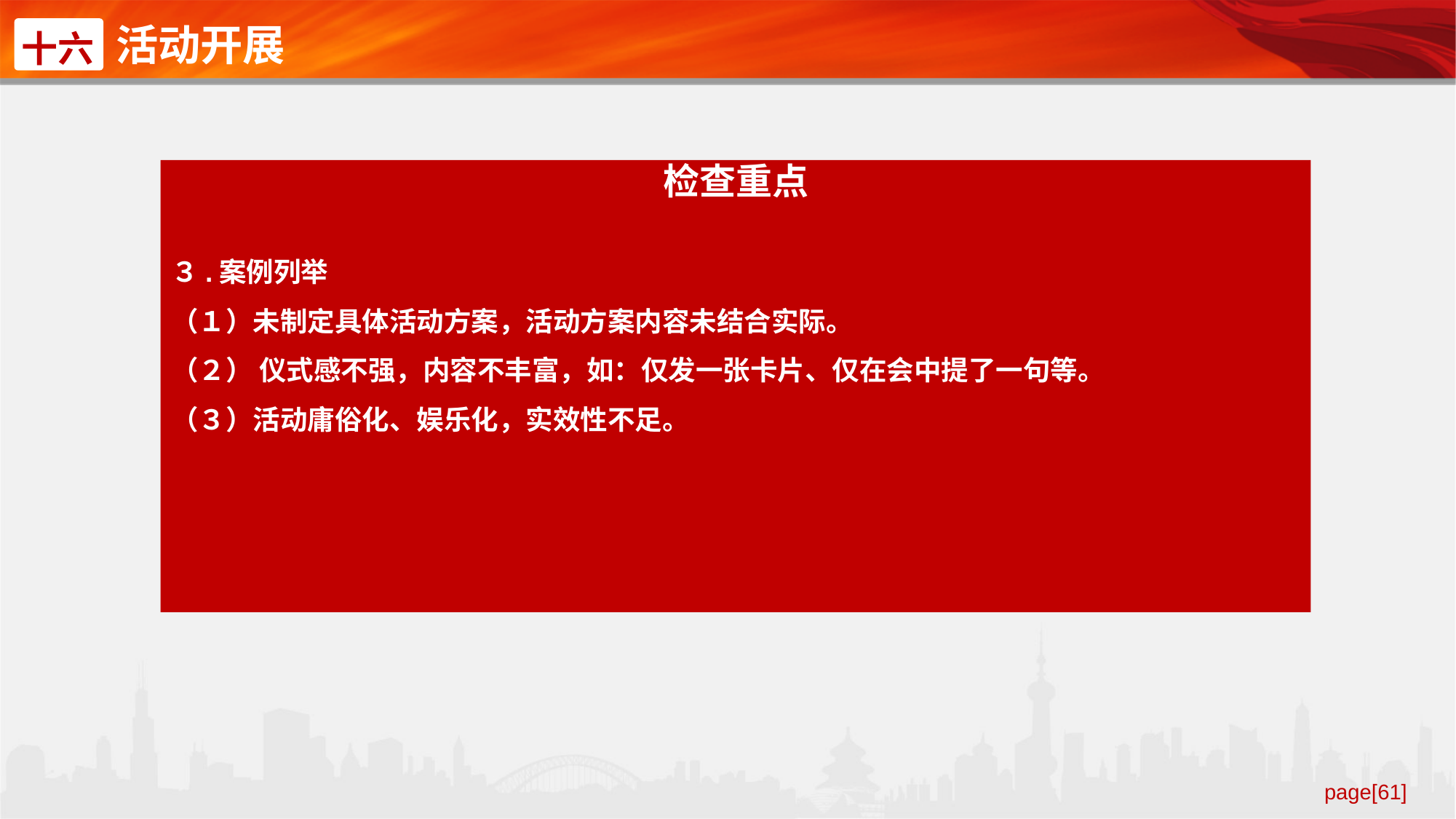

活动开展

十六
检查重点

３.案例列举
（１）未制定具体活动方案，活动方案内容未结合实际。
（２） 仪式感不强，内容不丰富，如：仅发一张卡片、仅在会中提了一句等。
（３）活动庸俗化、娱乐化，实效性不足。